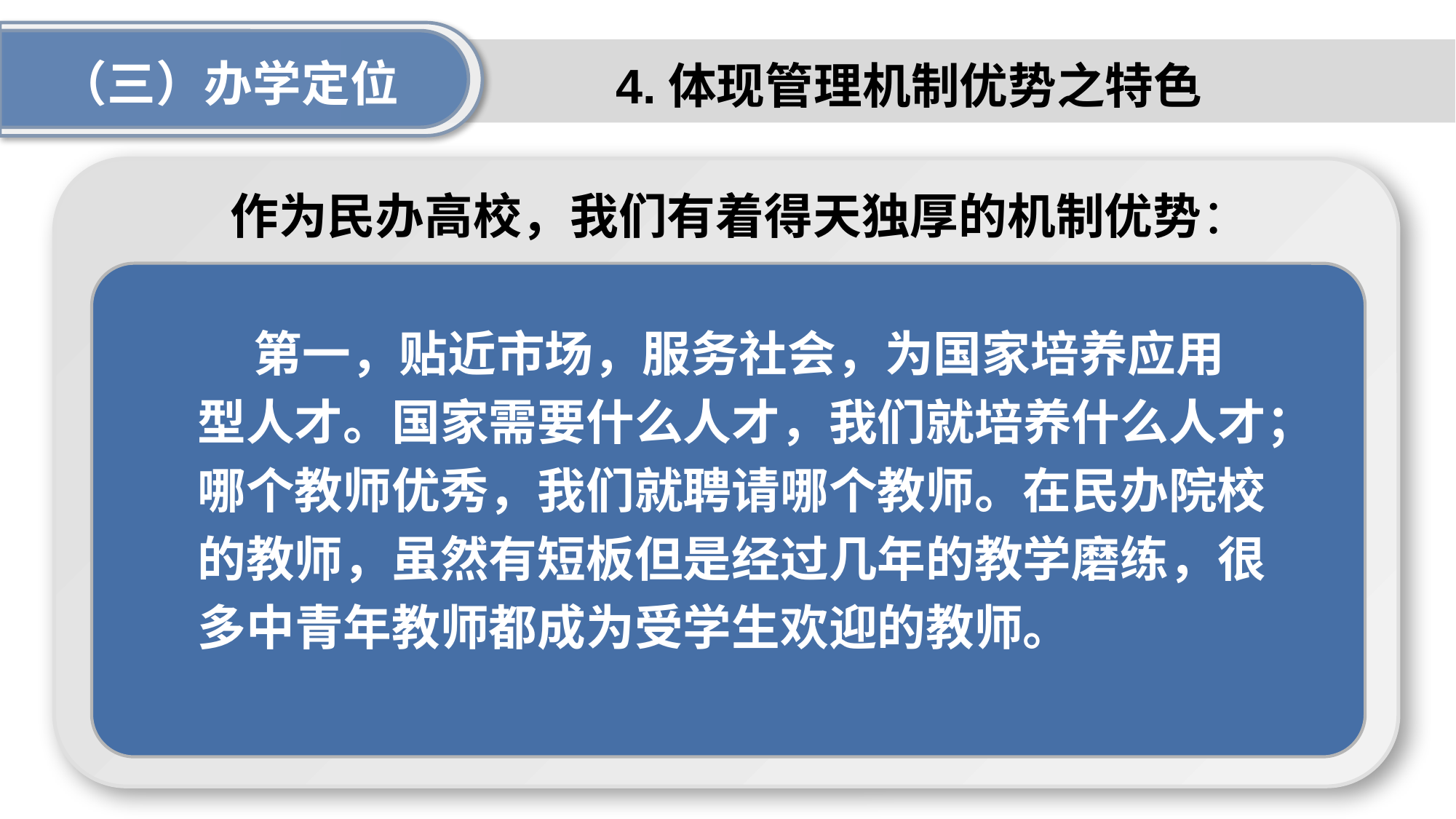

（三）办学定位
4.体现管理机制优势之特色

作为民办高校，我们有着得天独厚的机制优势：

    第一，贴近市场，服务社会，为国家培养应用型人才。国家需要什么人才，我们就培养什么人才；哪个教师优秀，我们就聘请哪个教师。在民办院校的教师，虽然有短板但是经过几年的教学磨练，很多中青年教师都成为受学生欢迎的教师。